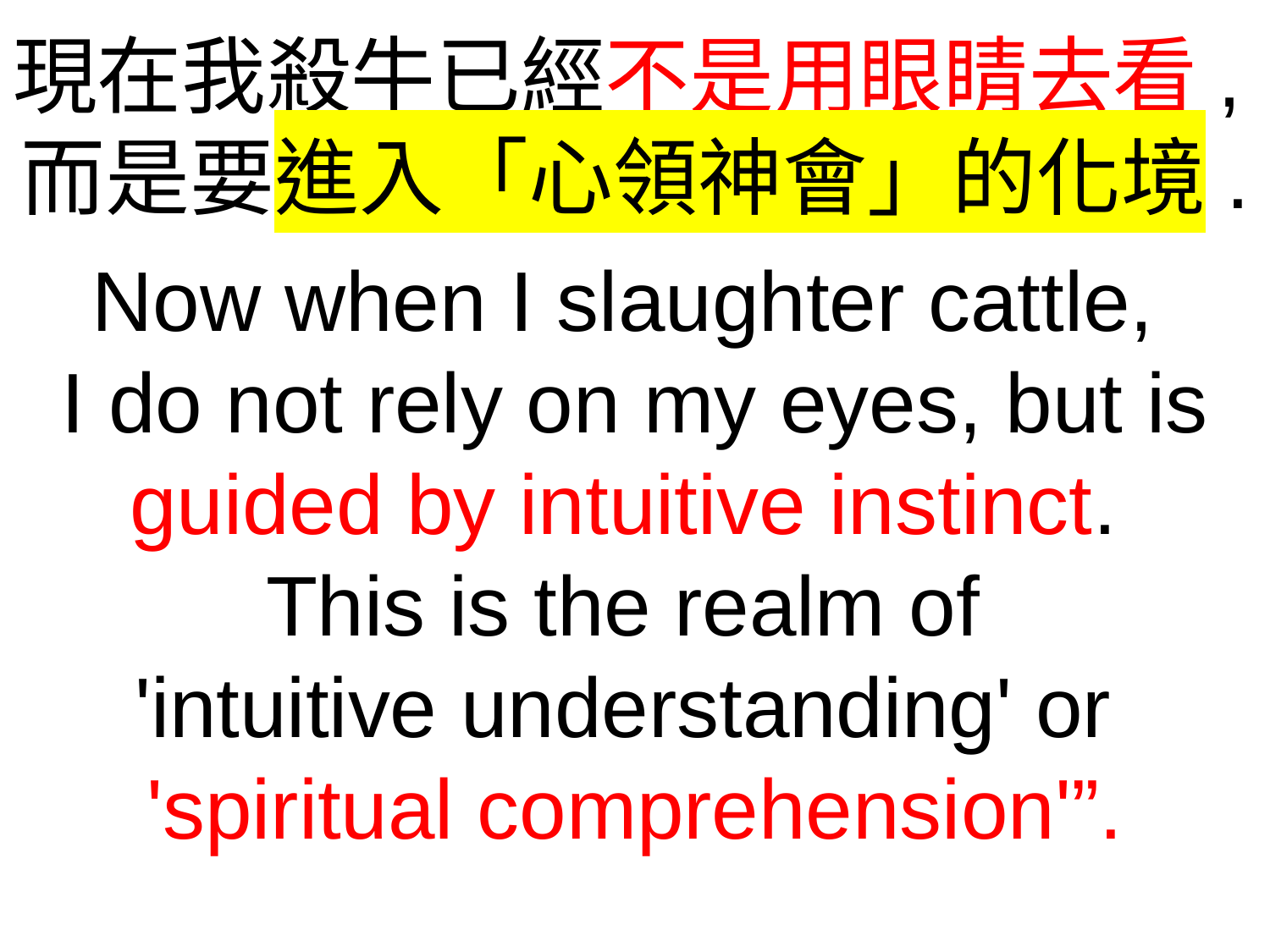

現在我殺牛已經不是用眼睛去看,而是要進入「心領神會」的化境.
Now when I slaughter cattle,
I do not rely on my eyes, but is guided by intuitive instinct.
This is the realm of
'intuitive understanding' or
'spiritual comprehension'”.